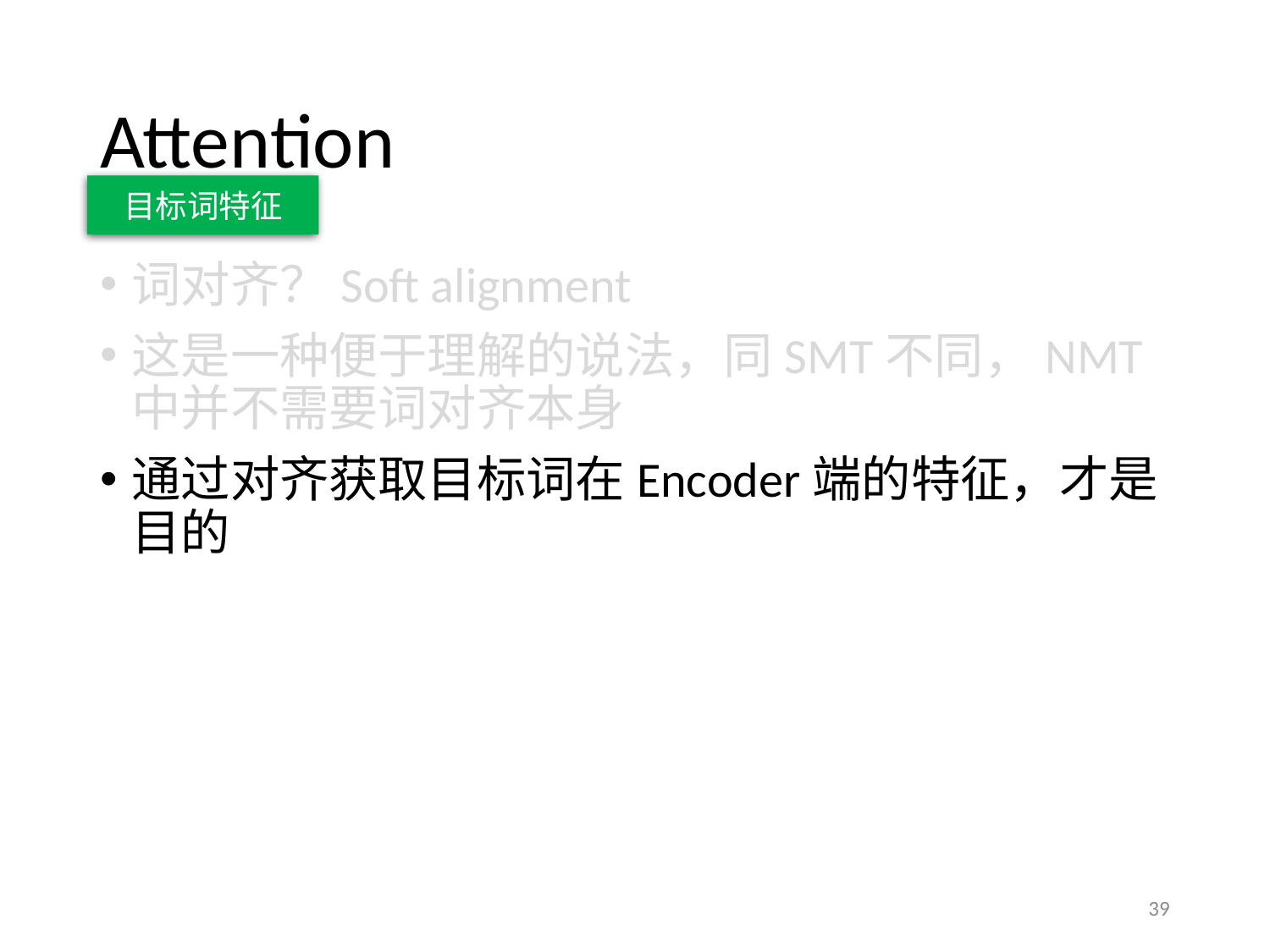

# Attention
目标词特征
词对齐？Soft alignment
这是一种便于理解的说法，同SMT不同，NMT中并不需要词对齐本身
通过对齐获取目标词在Encoder端的特征，才是目的
39